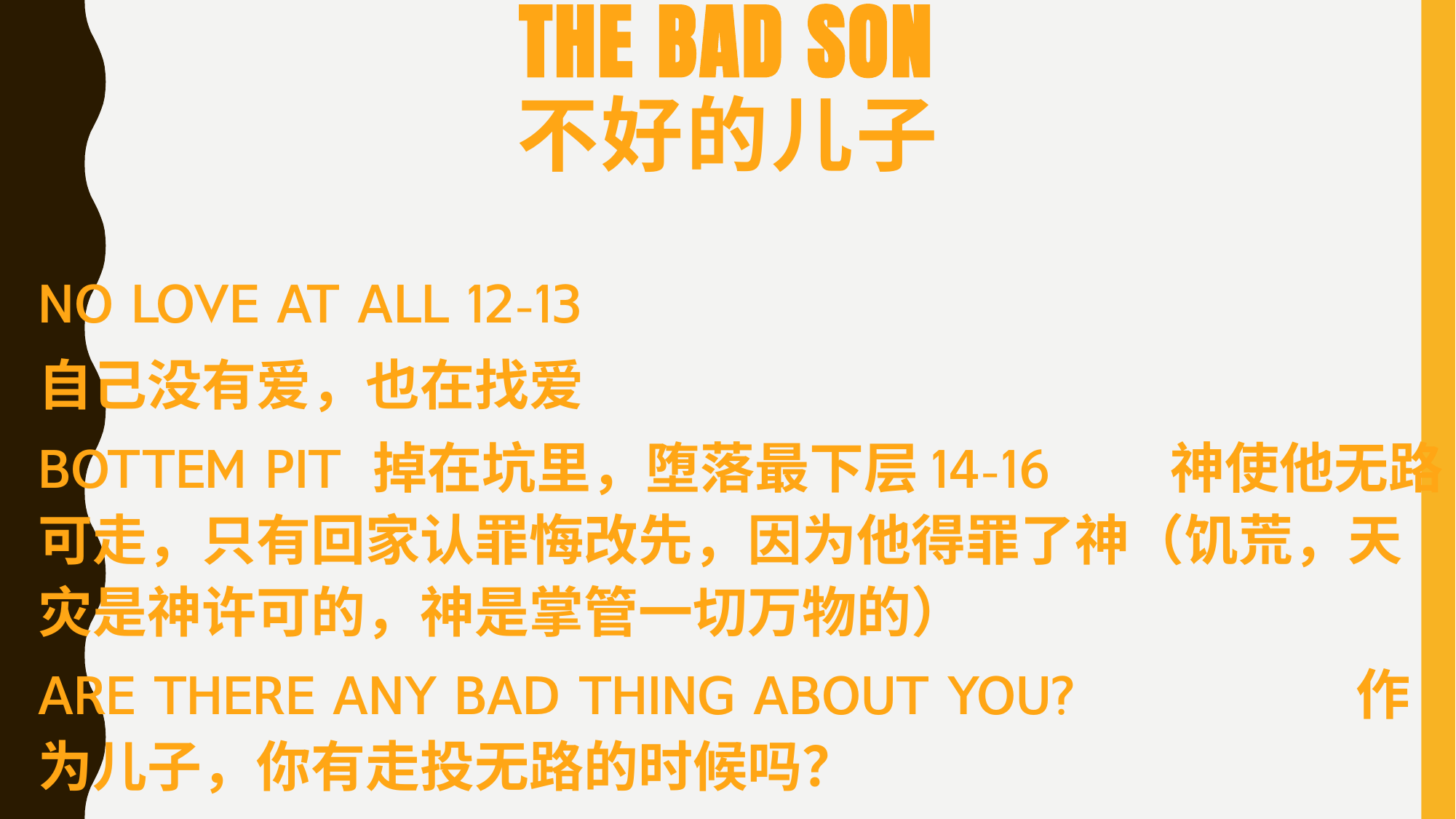

# The bad son 不好的儿子
NO LOVE AT ALL 12-13
自己没有爱，也在找爱
BOTTEM PIT 掉在坑里，堕落最下层14-16      神使他无路可走，只有回家认罪悔改先，因为他得罪了神（饥荒，天灾是神许可的，神是掌管一切万物的）
ARE THERE ANY BAD THING ABOUT YOU?               作为儿子，你有走投无路的时候吗？